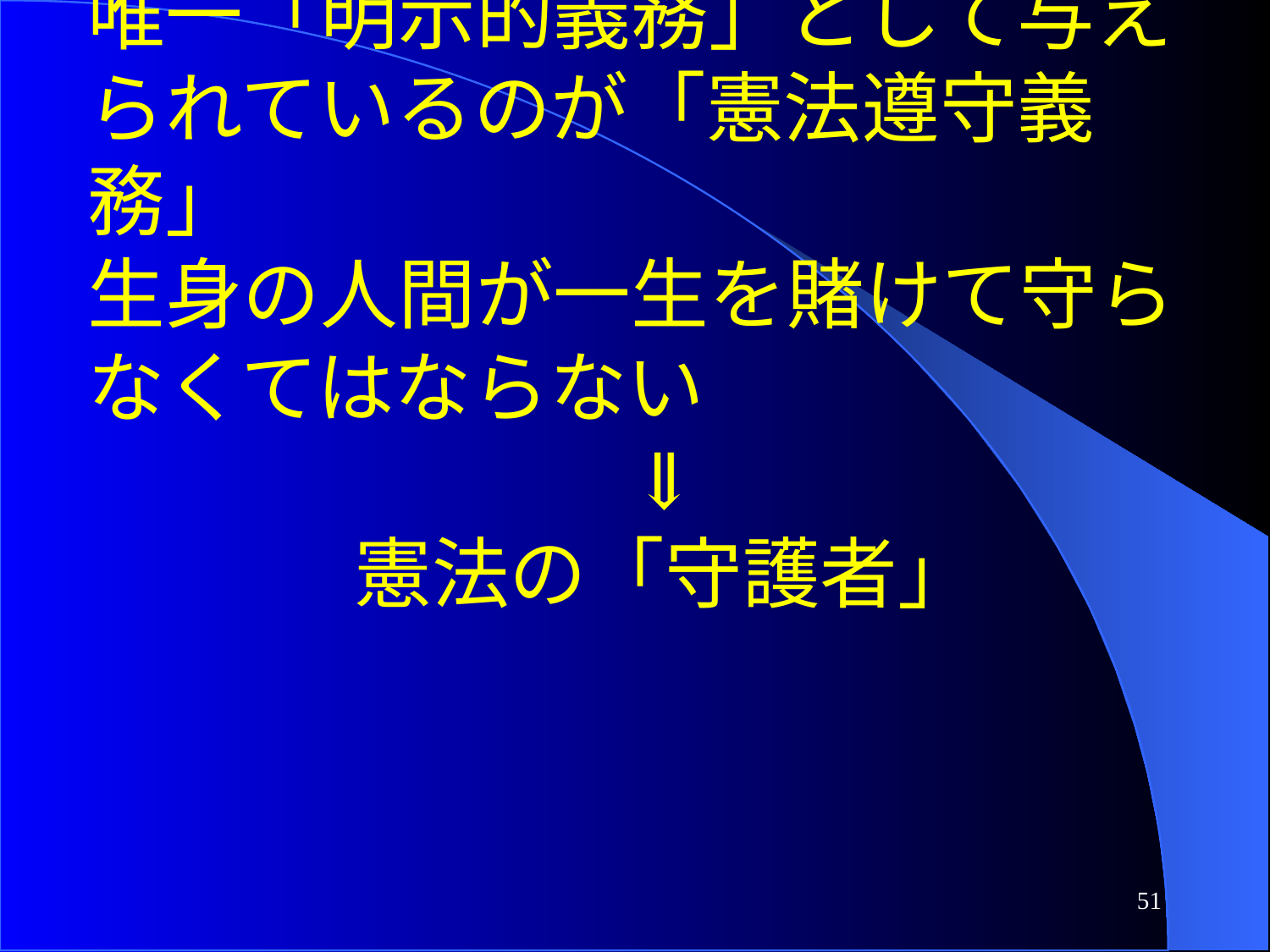

「国民の総意」のみによって
定義されている「天皇」に対して
唯一「明示的義務」として与えられているのが「憲法遵守義務」
生身の人間が一生を賭けて守らなくてはならない
⇓
憲法の「守護者」

51